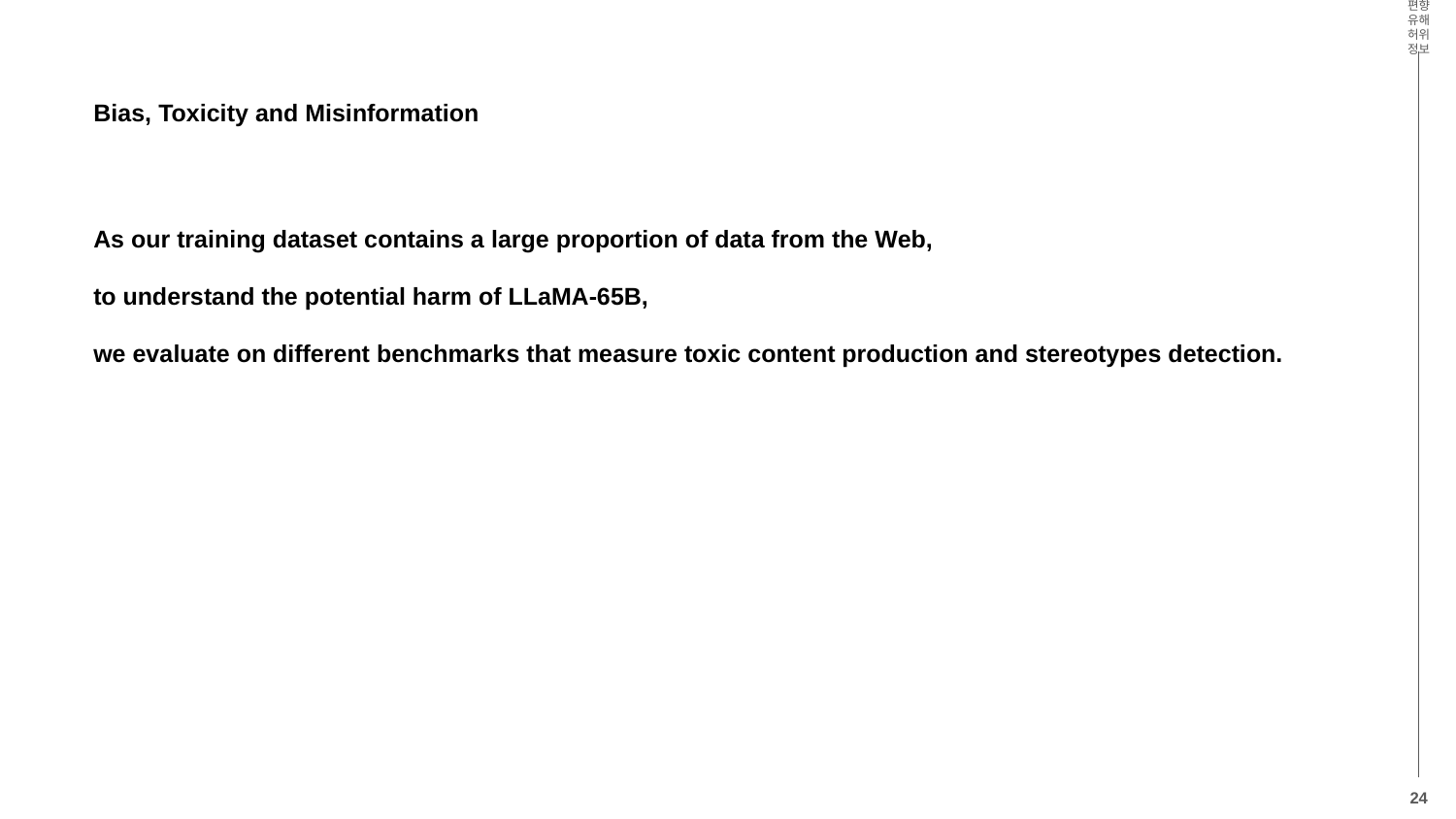

편향 유해
허위 정보
Bias, Toxicity and Misinformation
As our training dataset contains a large proportion of data from the Web,
to understand the potential harm of LLaMA-65B,
we evaluate on different benchmarks that measure toxic content production and stereotypes detection.
24